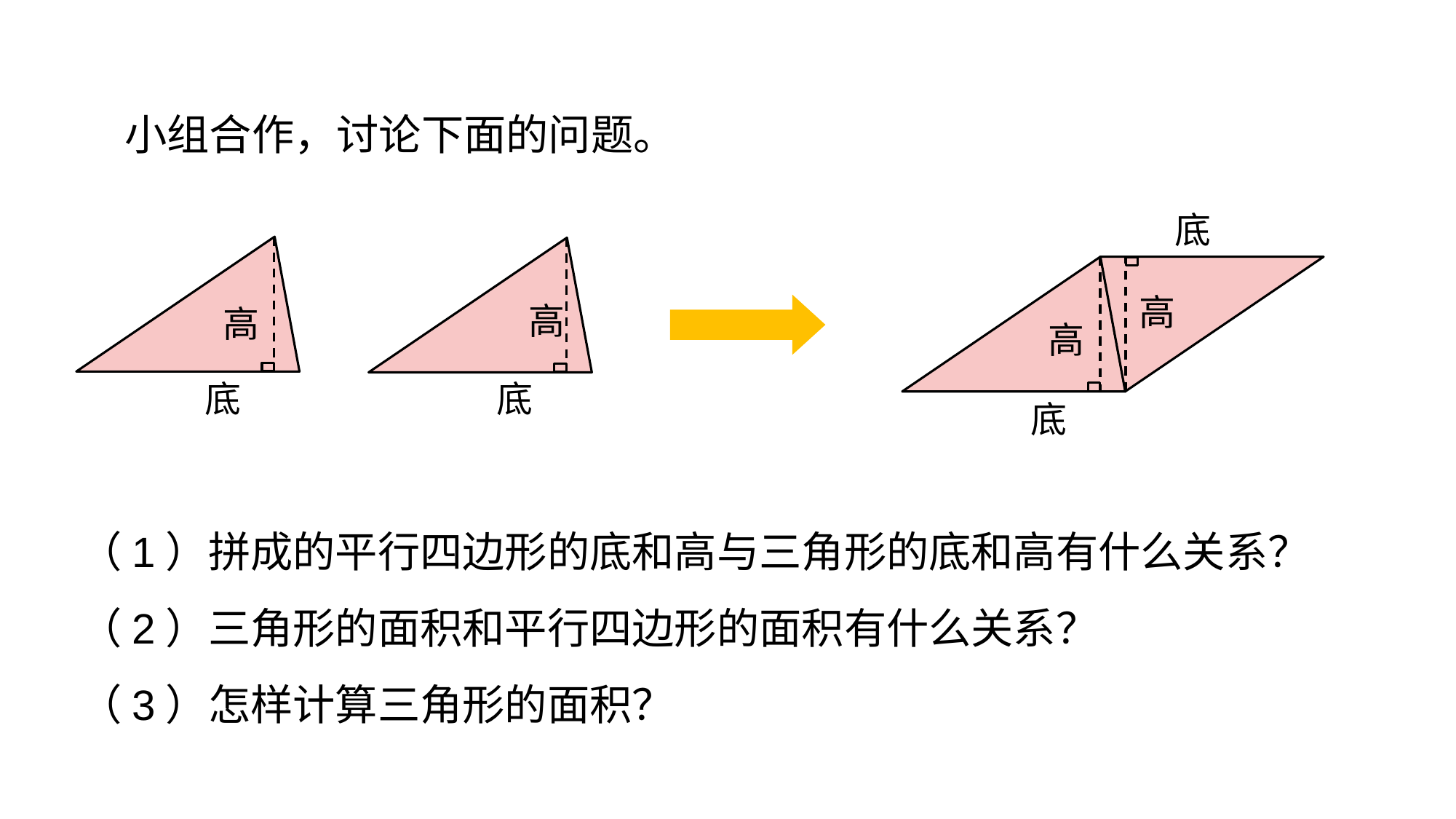

小组合作，讨论下面的问题。

高

底

高

底

高

底

高

底

（1）拼成的平行四边形的底和高与三角形的底和高有什么关系？（2）三角形的面积和平行四边形的面积有什么关系？
（3）怎样计算三角形的面积？